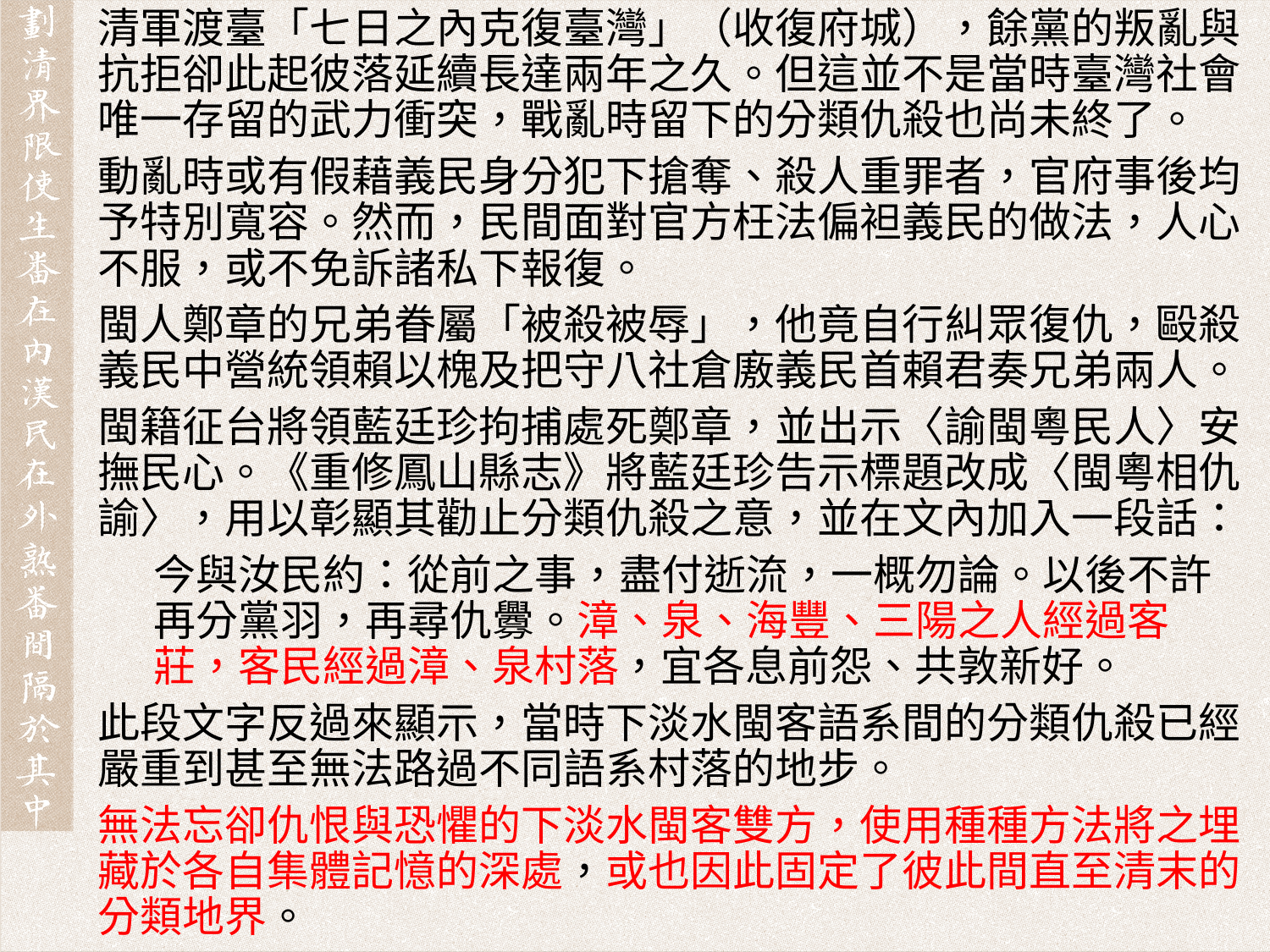

清軍渡臺「七日之內克復臺灣」（收復府城），餘黨的叛亂與抗拒卻此起彼落延續長達兩年之久。但這並不是當時臺灣社會唯一存留的武力衝突，戰亂時留下的分類仇殺也尚未終了。
動亂時或有假藉義民身分犯下搶奪、殺人重罪者，官府事後均予特別寬容。然而，民間面對官方枉法偏袒義民的做法，人心不服，或不免訴諸私下報復。
閩人鄭章的兄弟眷屬「被殺被辱」，他竟自行糾眾復仇，毆殺義民中營統領賴以槐及把守八社倉廒義民首賴君奏兄弟兩人。
閩籍征台將領藍廷珍拘捕處死鄭章，並出示〈諭閩粵民人〉安撫民心。《重修鳳山縣志》將藍廷珍告示標題改成〈閩粵相仇諭〉，用以彰顯其勸止分類仇殺之意，並在文內加入一段話：
今與汝民約：從前之事，盡付逝流，一概勿論。以後不許再分黨羽，再尋仇釁。漳、泉、海豐、三陽之人經過客莊，客民經過漳、泉村落，宜各息前怨、共敦新好。
此段文字反過來顯示，當時下淡水閩客語系間的分類仇殺已經嚴重到甚至無法路過不同語系村落的地步。
無法忘卻仇恨與恐懼的下淡水閩客雙方，使用種種方法將之埋藏於各自集體記憶的深處，或也因此固定了彼此間直至清末的分類地界。